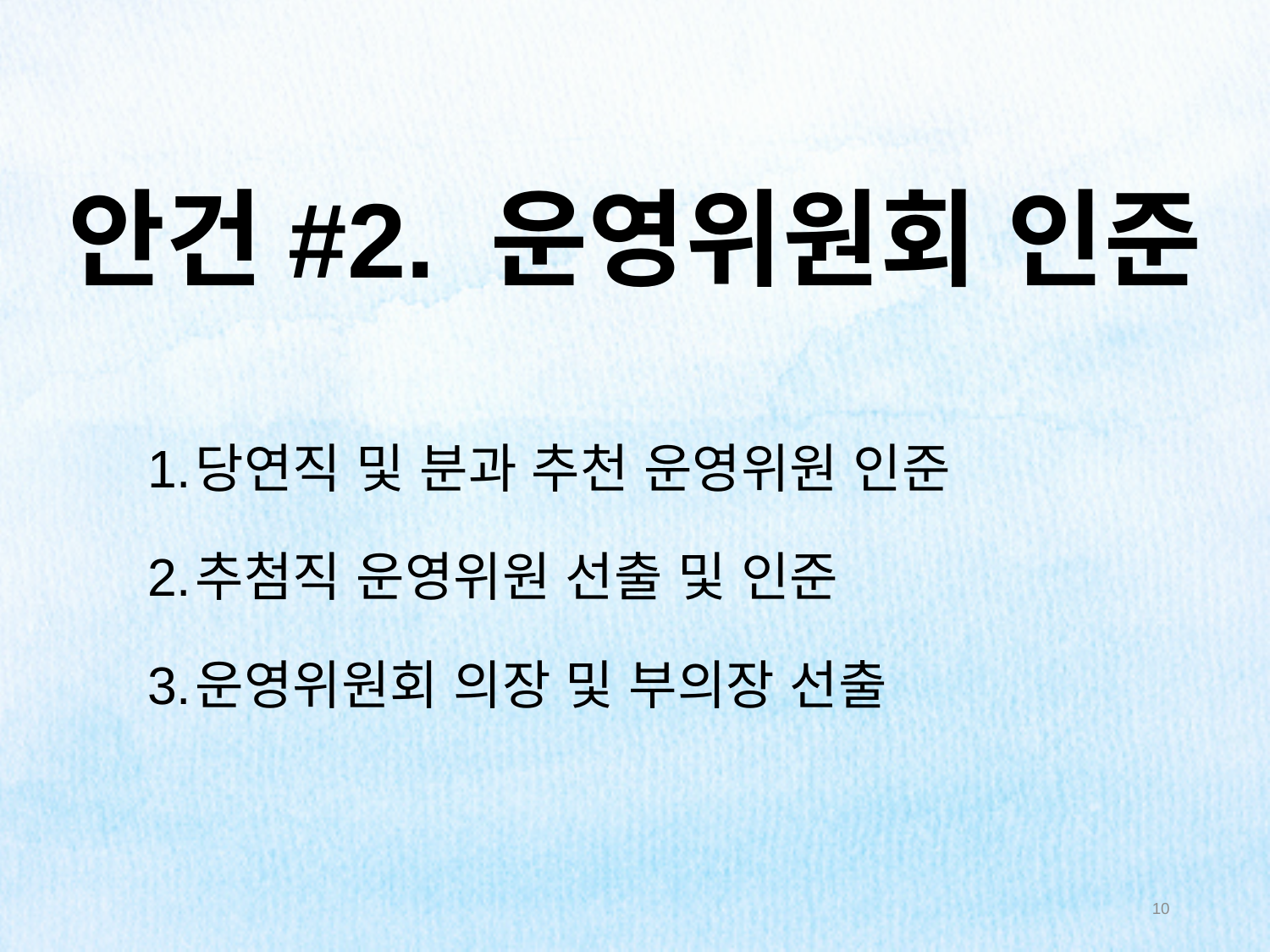

# 안건#2. 운영위원회 인준
당연직 및 분과 추천 운영위원 인준

추첨직 운영위원 선출 및 인준

운영위원회 의장 및 부의장 선출
10